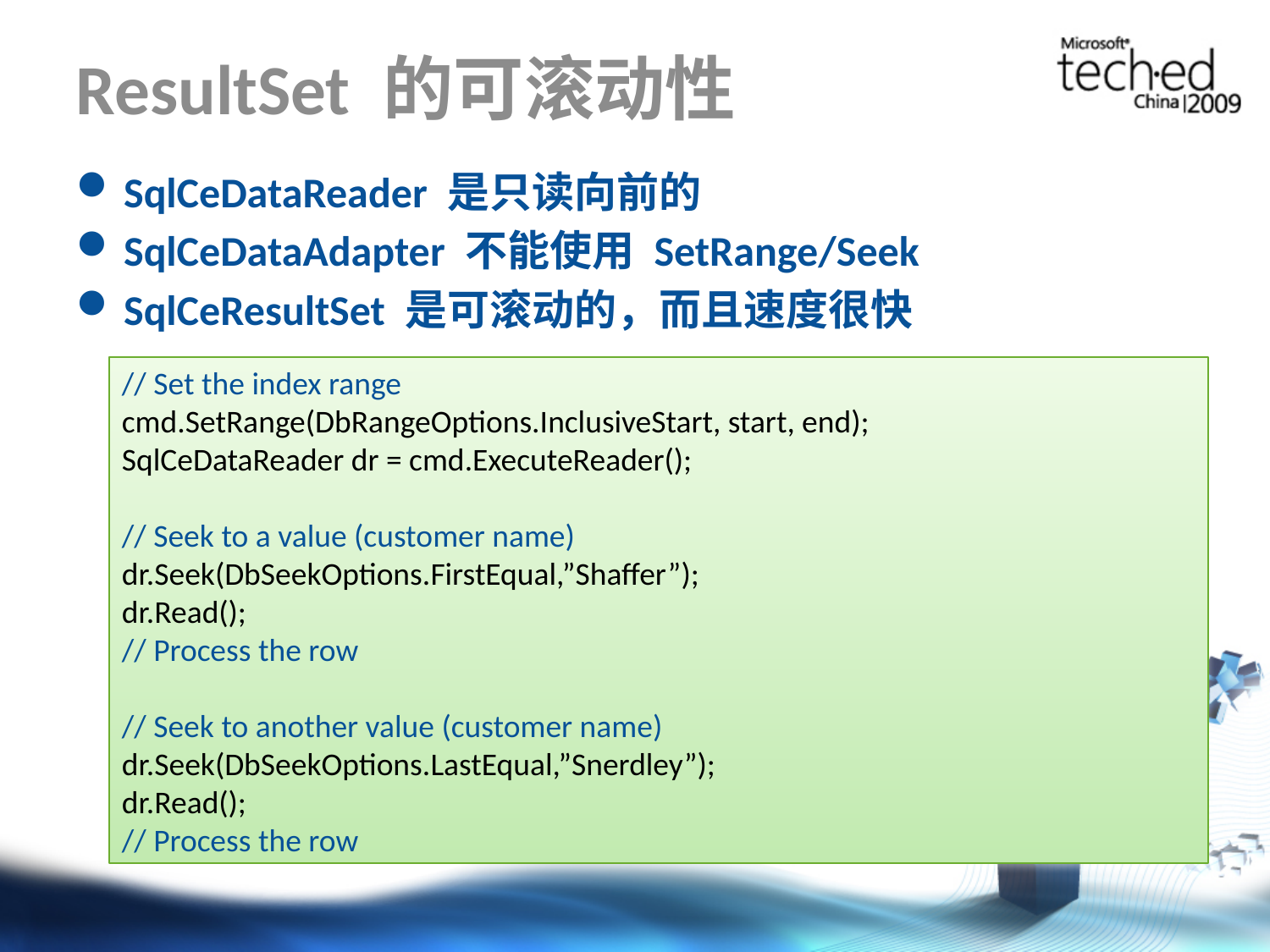

# ResultSet 的可滚动性
SqlCeDataReader 是只读向前的
SqlCeDataAdapter 不能使用 SetRange/Seek
SqlCeResultSet 是可滚动的，而且速度很快
// Set the index range
cmd.SetRange(DbRangeOptions.InclusiveStart, start, end);
SqlCeDataReader dr = cmd.ExecuteReader();

// Seek to a value (customer name)
dr.Seek(DbSeekOptions.FirstEqual,”Shaffer”);
dr.Read();
// Process the row

// Seek to another value (customer name)
dr.Seek(DbSeekOptions.LastEqual,”Snerdley”);
dr.Read();
// Process the row